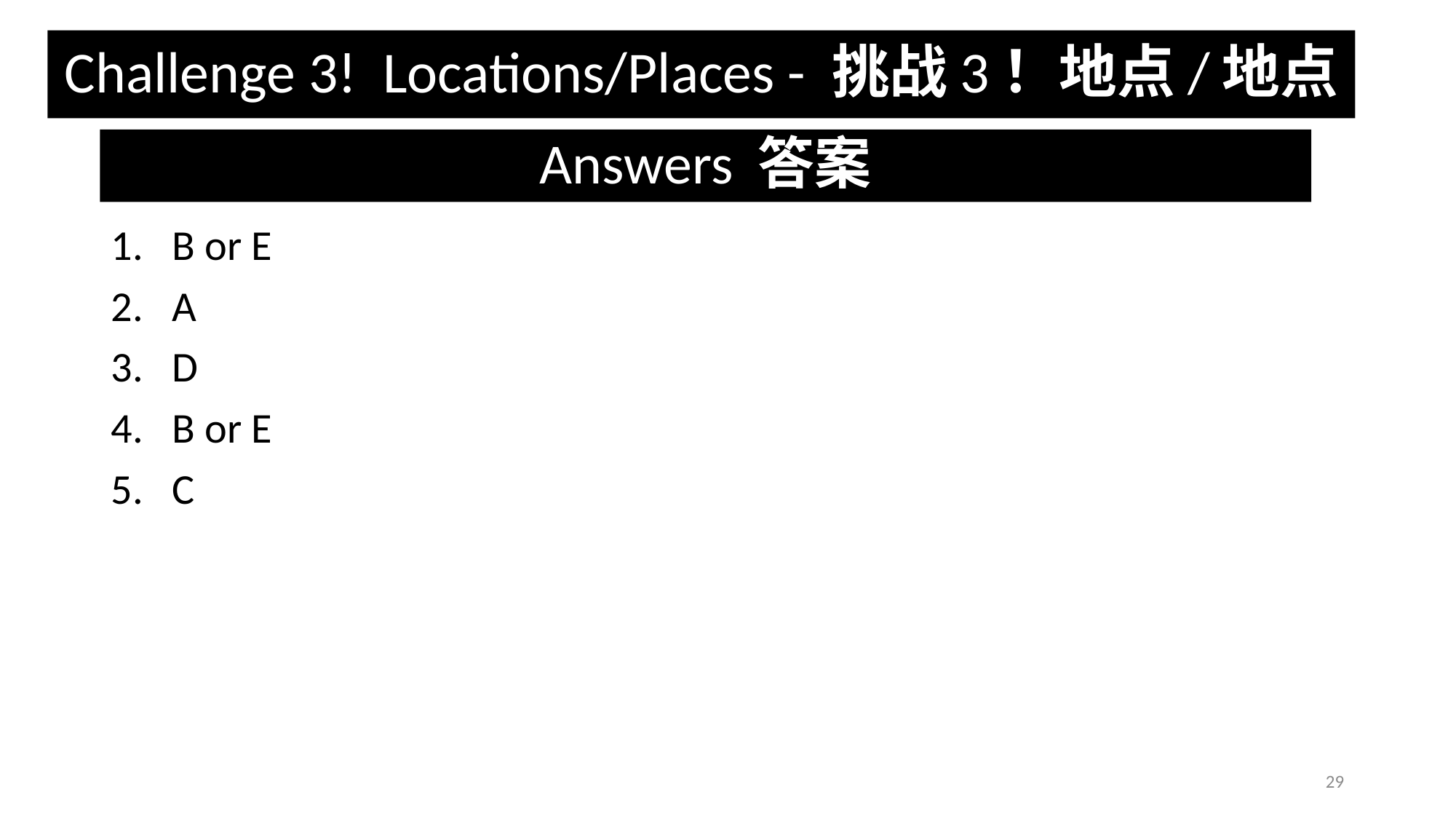

Challenge 3!  Locations/Places - 挑战3！地点/地点
# Answers 答案
B or E
A
D
B or E
C

29